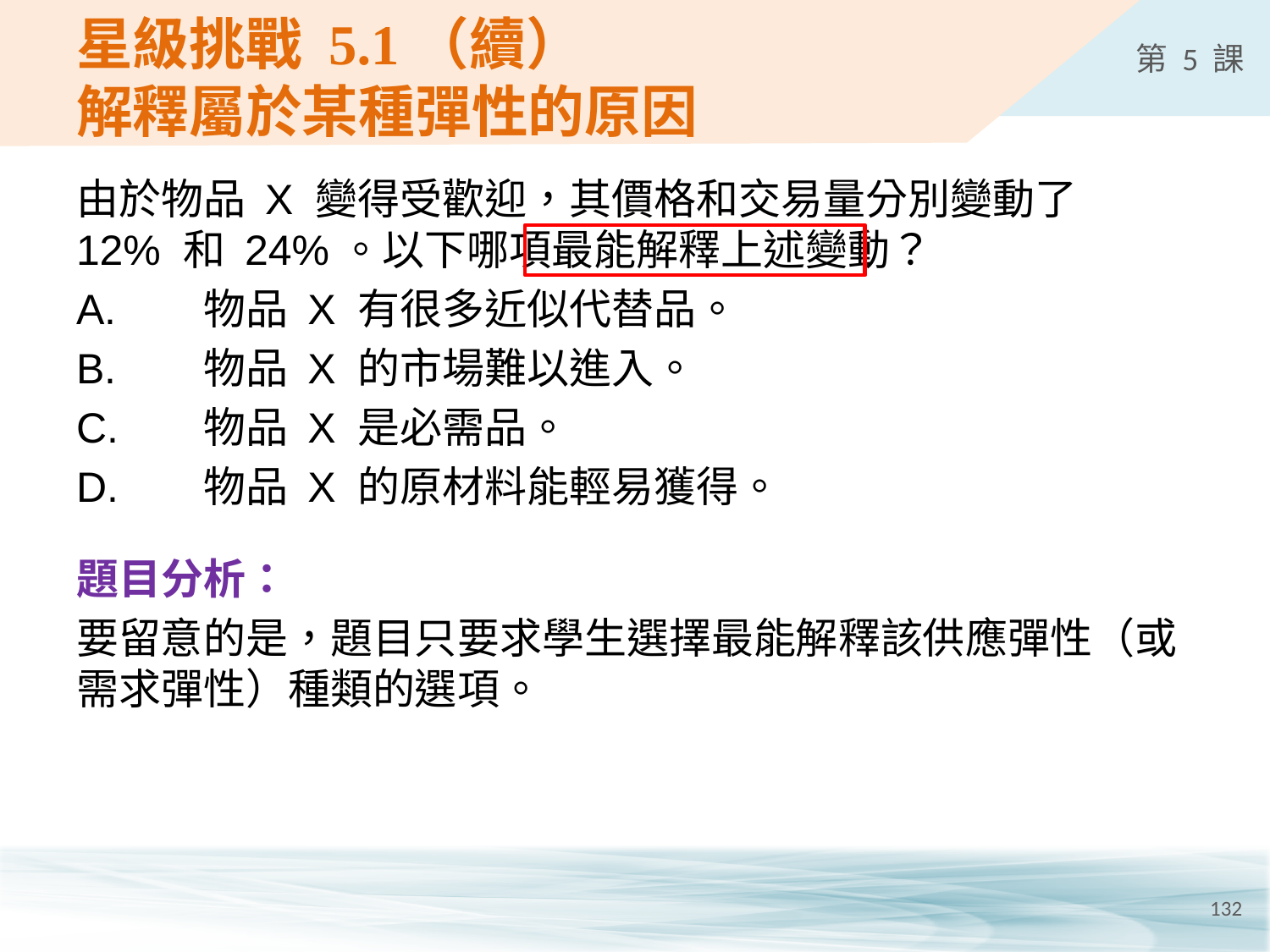

# 星級挑戰 5.1（續） 解釋屬於某種彈性的原因
由於物品 X 變得受歡迎，其價格和交易量分別變動了
12% 和 24%。以下哪項最能解釋上述變動？
A.	物品 X 有很多近似代替品。
B.	物品 X 的市場難以進入。
C.	物品 X 是必需品。
D.	物品 X 的原材料能輕易獲得。

題目分析：
要留意的是，題目只要求學生選擇最能解釋該供應彈性（或需求彈性）種類的選項。
132